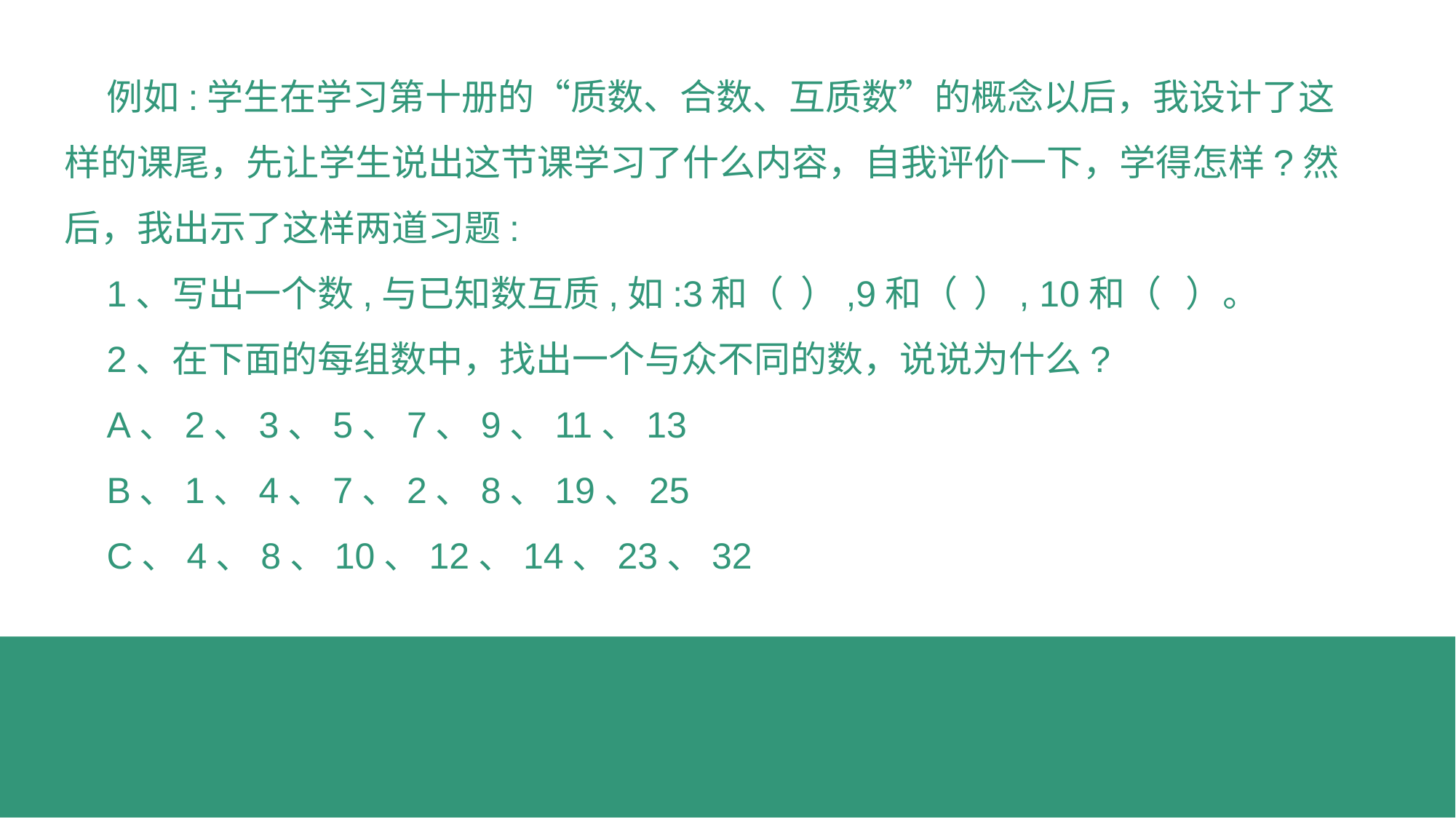

例如:学生在学习第十册的“质数、合数、互质数”的概念以后，我设计了这样的课尾，先让学生说出这节课学习了什么内容，自我评价一下，学得怎样?然后，我出示了这样两道习题:
1、写出一个数,与已知数互质,如:3和（  ）,9和（  ）, 10和（   ）。
2、在下面的每组数中，找出一个与众不同的数，说说为什么?
A、2、3、5、7、9、11、13
B、1、4、7、2、8、19、25
C、4、8、10、12、14、23、32